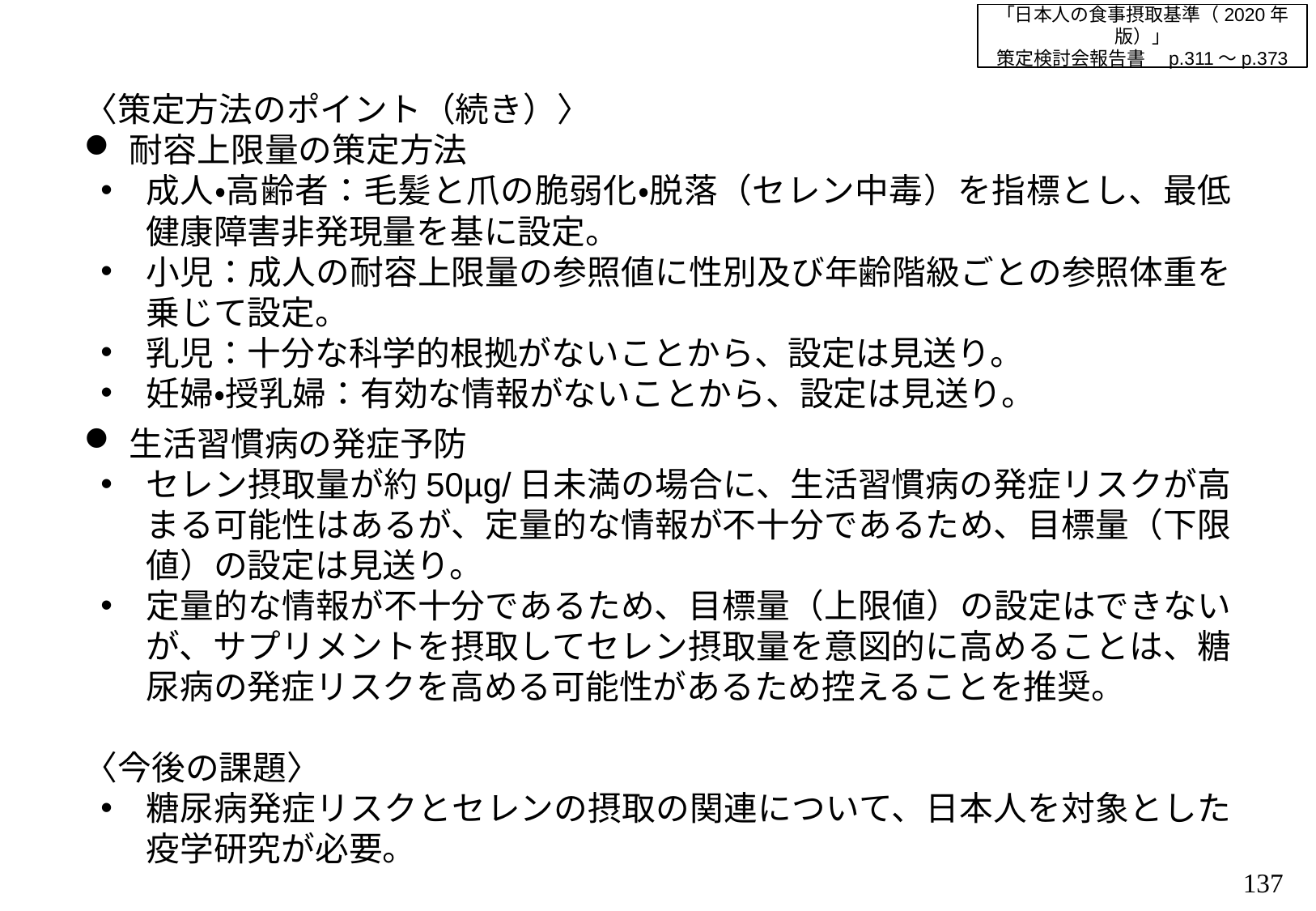

「日本人の食事摂取基準（2020年版）」
策定検討会報告書　p.311～p.373
〈策定方法のポイント（続き）〉
耐容上限量の策定方法
成人・高齢者：毛髪と爪の脆弱化・脱落（セレン中毒）を指標とし、最低健康障害非発現量を基に設定。
小児：成人の耐容上限量の参照値に性別及び年齢階級ごとの参照体重を乗じて設定。
乳児：十分な科学的根拠がないことから、設定は見送り。
妊婦・授乳婦：有効な情報がないことから、設定は見送り。
生活習慣病の発症予防
セレン摂取量が約50µg/日未満の場合に、生活習慣病の発症リスクが高まる可能性はあるが、定量的な情報が不十分であるため、目標量（下限値）の設定は見送り。
定量的な情報が不十分であるため、目標量（上限値）の設定はできないが、サプリメントを摂取してセレン摂取量を意図的に高めることは、糖尿病の発症リスクを高める可能性があるため控えることを推奨。

〈今後の課題〉
糖尿病発症リスクとセレンの摂取の関連について、日本人を対象とした疫学研究が必要。
137